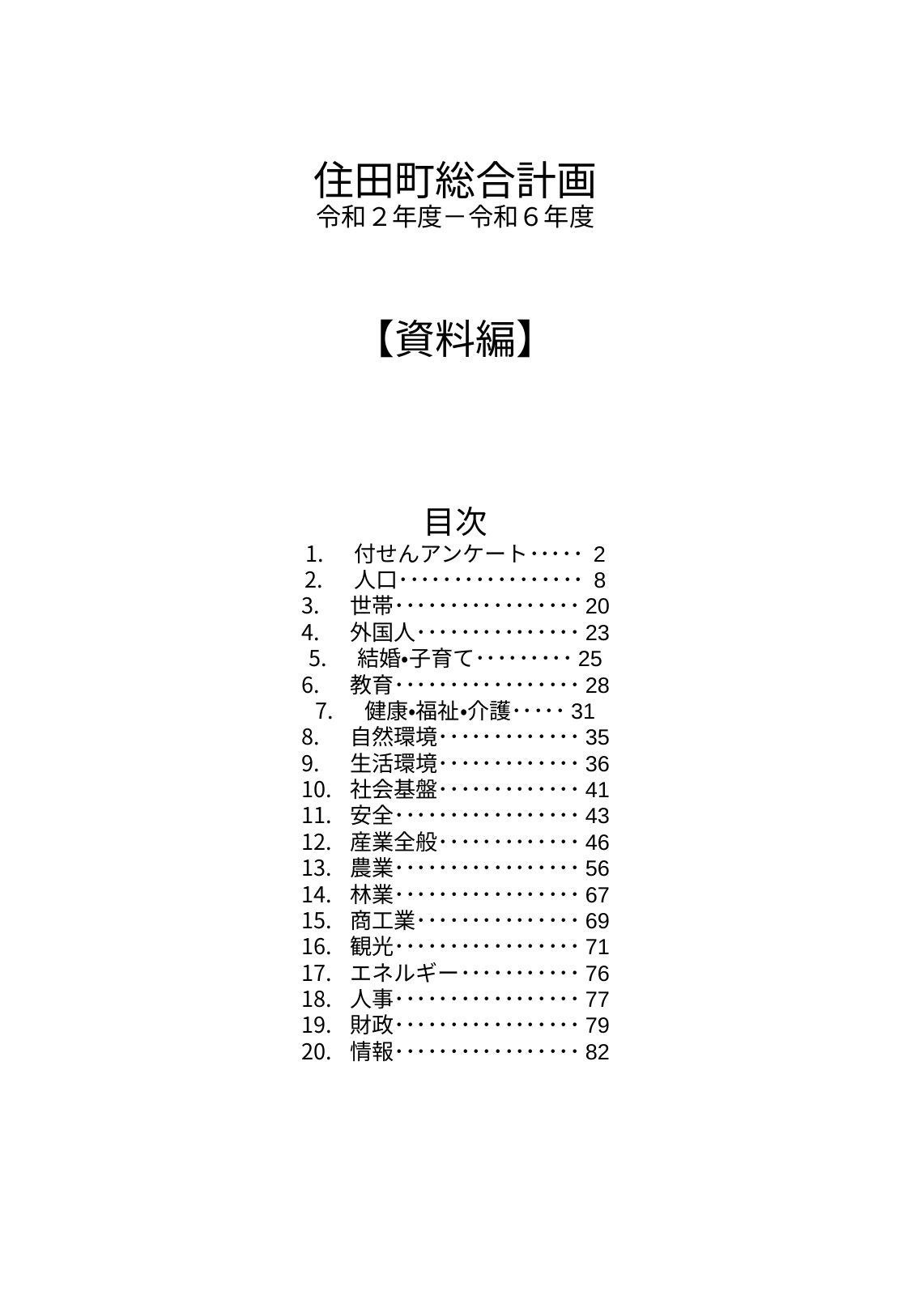

# 住田町総合計画 令和２年度－令和６年度 【資料編】
目次
付せんアンケート･････ 2
人口･････････････････ 8
世帯･････････････････20
外国人･･･････････････23
結婚・子育て･････････25
教育･････････････････28
健康・福祉・介護･････31
自然環境･････････････35
生活環境･････････････36
社会基盤･････････････41
安全･････････････････43
産業全般･････････････46
農業･････････････････56
林業･････････････････67
商工業･･･････････････69
観光･････････････････71
エネルギー･･･････････76
人事･････････････････77
財政･････････････････79
情報･････････････････82